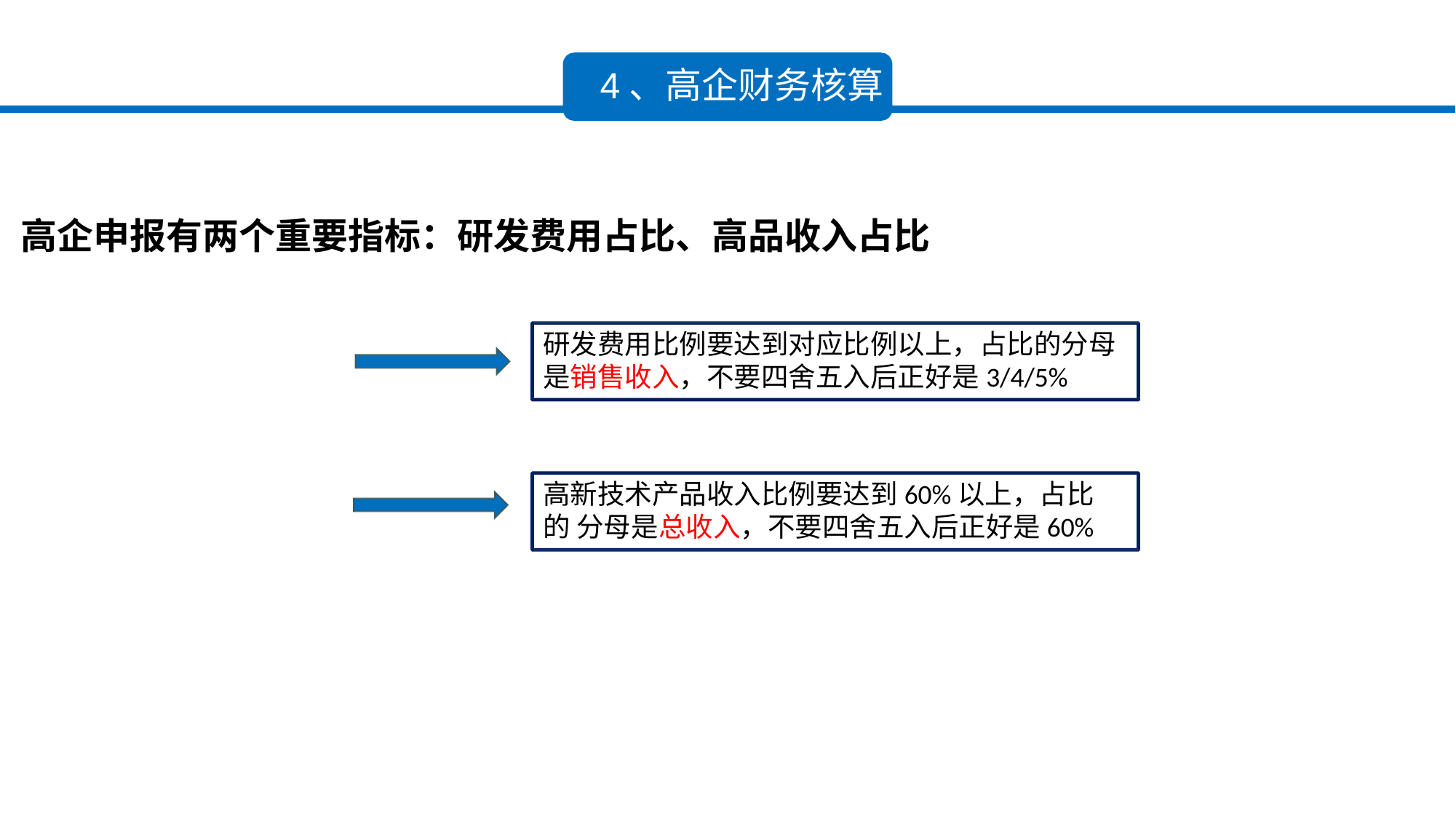

4、高企财务核算
高企申报有两个重要指标：研发费用占比、高品收入占比

研发费用比例要达到对应比例以上，占比的分母 是销售收入，不要四舍五入后正好是3/4/5%

高新技术产品收入比例要达到60%以上，占比的 分母是总收入，不要四舍五入后正好是60%